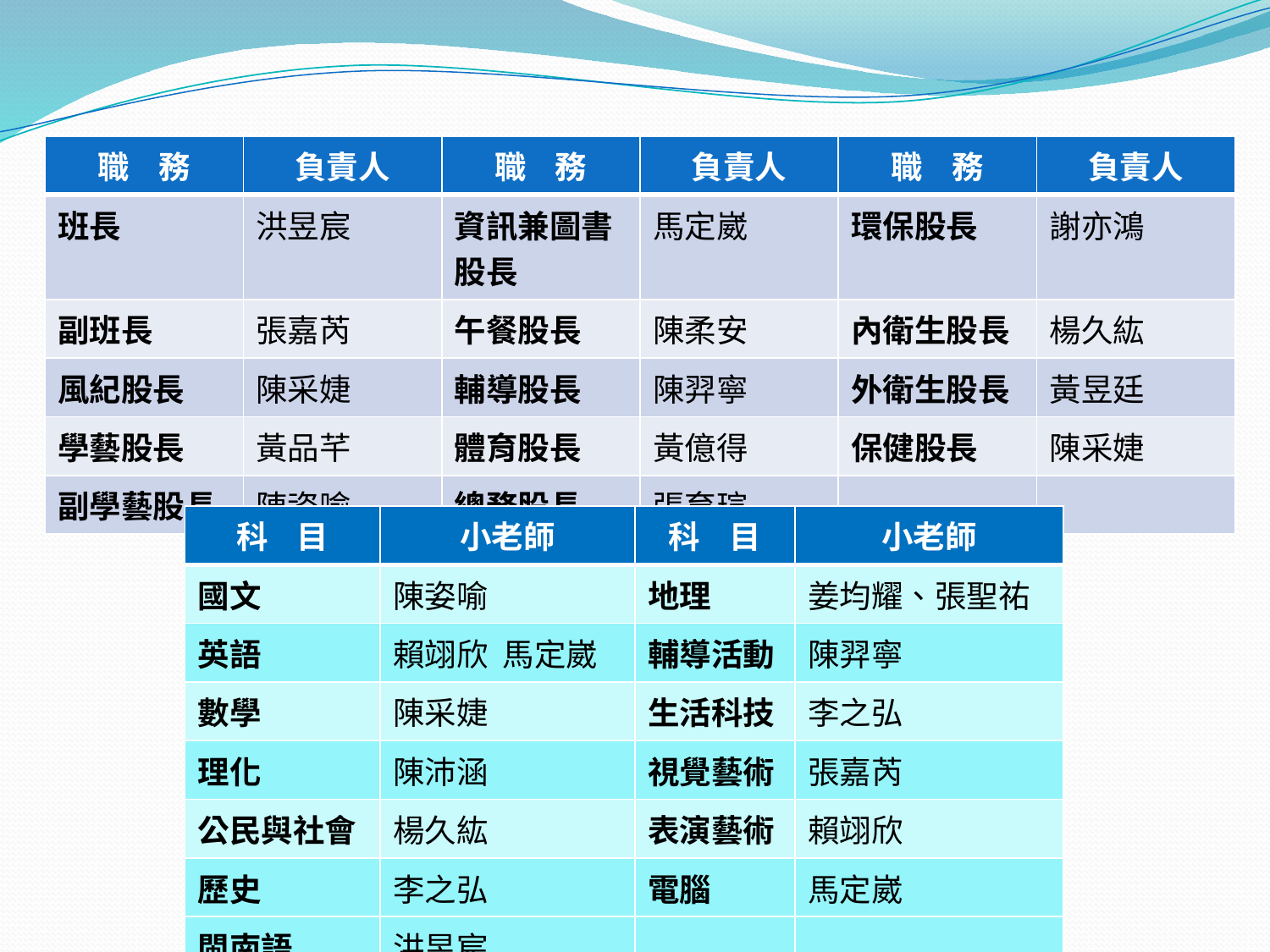

| 職 務 | 負責人 | 職 務 | 負責人 | 職 務 | 負責人 |
| --- | --- | --- | --- | --- | --- |
| 班長 | 洪昱宸 | 資訊兼圖書股長 | 馬定崴 | 環保股長 | 謝亦鴻 |
| 副班長 | 張嘉芮 | 午餐股長 | 陳柔安 | 內衛生股長 | 楊久紘 |
| 風紀股長 | 陳采婕 | 輔導股長 | 陳羿寧 | 外衛生股長 | 黃昱廷 |
| 學藝股長 | 黃品芊 | 體育股長 | 黃億得 | 保健股長 | 陳采婕 |
| 副學藝股長 | 陳姿喻 | 總務股長 | 張育瑄 |  |  |
| 科 目 | 小老師 | 科 目 | 小老師 |
| --- | --- | --- | --- |
| 國文 | 陳姿喻 | 地理 | 姜均耀、張聖祐 |
| 英語 | 賴翊欣 馬定崴 | 輔導活動 | 陳羿寧 |
| 數學 | 陳采婕 | 生活科技 | 李之弘 |
| 理化 | 陳沛涵 | 視覺藝術 | 張嘉芮 |
| 公民與社會 | 楊久紘 | 表演藝術 | 賴翊欣 |
| 歷史 | 李之弘 | 電腦 | 馬定崴 |
| 閩南語 | 洪昱宸 |  |  |